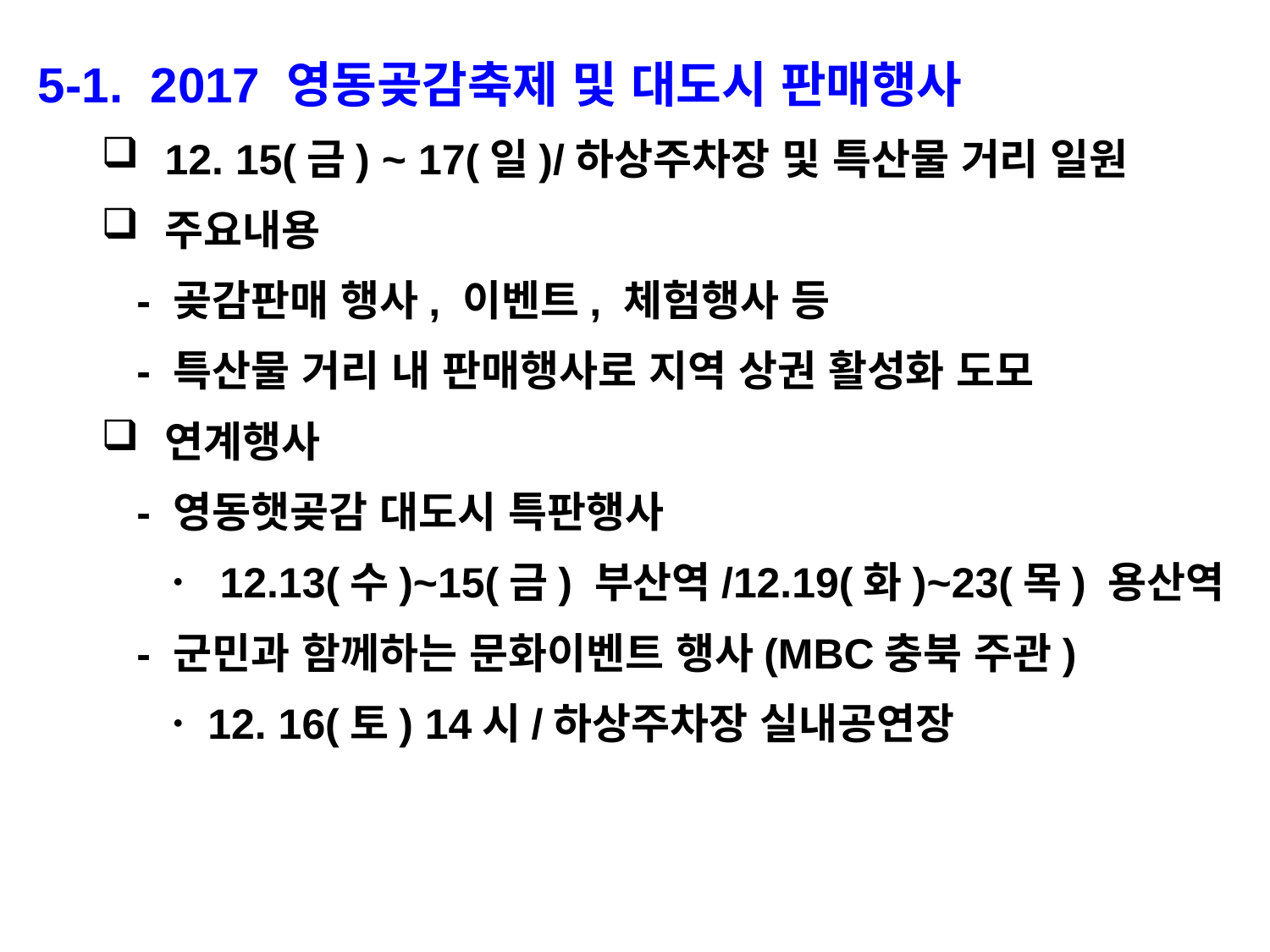

5-1.  2017 영동곶감축제 및 대도시 판매행사
12. 15(금) ~ 17(일)/하상주차장 및 특산물 거리 일원
주요내용
   - 곶감판매 행사, 이벤트, 체험행사 등
   - 특산물 거리 내 판매행사로 지역 상권 활성화 도모
연계행사
   - 영동햇곶감 대도시 특판행사
    ㆍ 12.13(수)~15(금) 부산역/12.19(화)~23(목) 용산역
   - 군민과 함께하는 문화이벤트 행사(MBC충북 주관)
    ㆍ12. 16(토) 14시/하상주차장 실내공연장